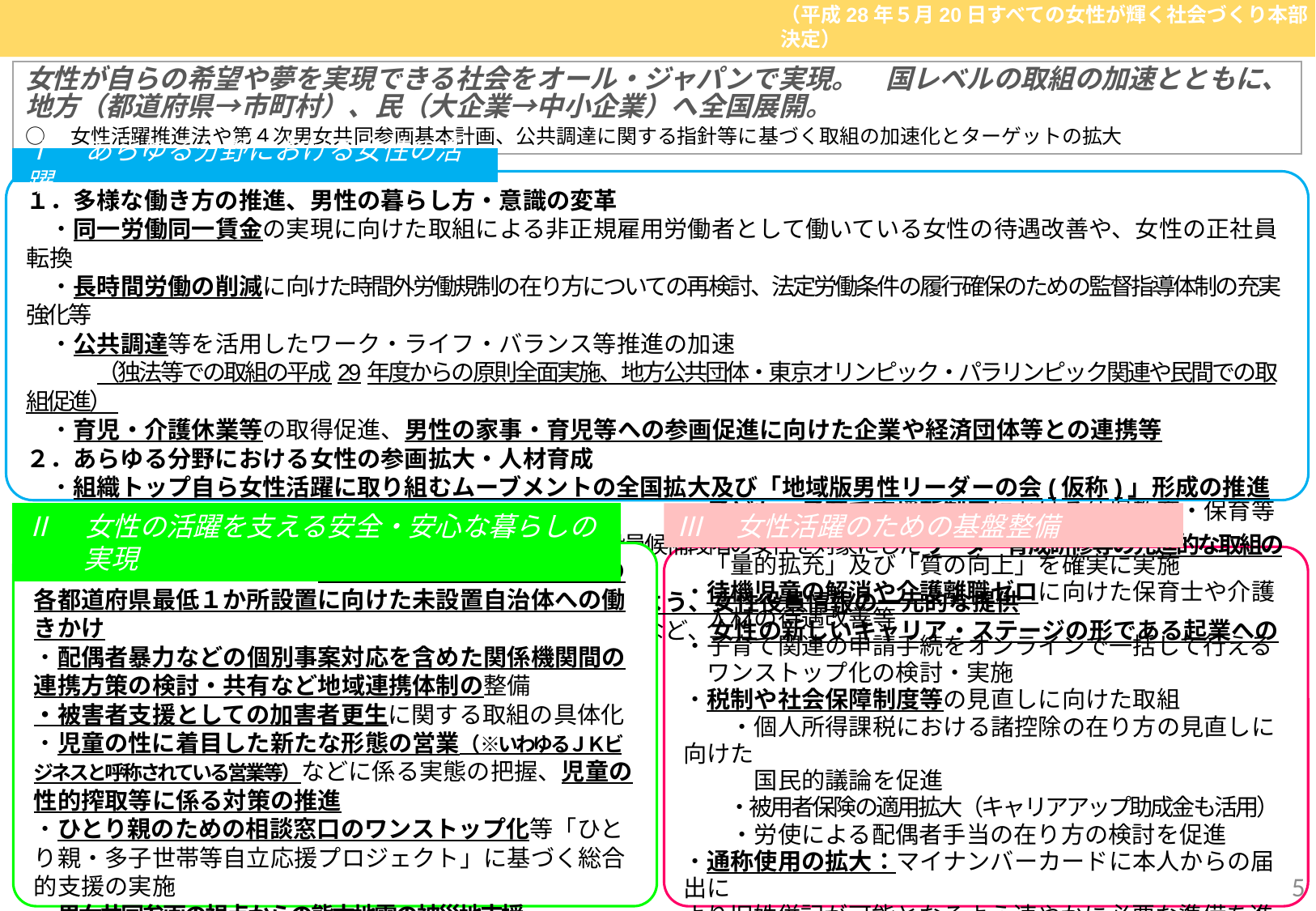

女性活躍加速のための重点方針2016
（平成28年５月20日すべての女性が輝く社会づくり本部決定）
女性が自らの希望や夢を実現できる社会をオール・ジャパンで実現。　国レベルの取組の加速とともに、地方（都道府県→市町村）、民（大企業→中小企業）へ全国展開。
○　女性活躍推進法や第４次男女共同参画基本計画、公共調達に関する指針等に基づく取組の加速化とターゲットの拡大
Ⅰ　あらゆる分野における女性の活躍
１．多様な働き方の推進、男性の暮らし方・意識の変革
　・同一労働同一賃金の実現に向けた取組による非正規雇用労働者として働いている女性の待遇改善や、女性の正社員転換
　・長時間労働の削減に向けた時間外労働規制の在り方についての再検討、法定労働条件の履行確保のための監督指導体制の充実強化等
　・公共調達等を活用したワーク・ライフ・バランス等推進の加速
　　　（独法等での取組の平成29年度からの原則全面実施、地方公共団体・東京オリンピック・パラリンピック関連や民間での取組促進）
　・育児・介護休業等の取得促進、男性の家事・育児等への参画促進に向けた企業や経済団体等との連携等
２．あらゆる分野における女性の参画拡大・人材育成
　・組織トップ自ら女性活躍に取り組むムーブメントの全国拡大及び「地域版男性リーダーの会(仮称)」形成の推進等連携の促進
　・女性リーダー育成モデルプログラムの作成及び普及や、役員候補段階の女性を対象にしたリーダー育成研修等の先進的な取組の推進
　・女性活躍を推進する企業が資本市場でより評価されるよう、女性役員情報の一元的な提供
　・「女性起業家等支援ネットワーク」を全国に構築するなど、女性の新しいキャリア・ステージの形である起業への支援強化
Ⅲ　女性活躍のための基盤整備
Ⅱ　女性の活躍を支える安全・安心な暮らしの実現
・性犯罪等被害者のためのワンストップ支援センターの各都道府県最低１か所設置に向けた未設置自治体への働きかけ
・配偶者暴力などの個別事案対応を含めた関係機関間の連携方策の検討・共有など地域連携体制の整備
・被害者支援としての加害者更生に関する取組の具体化
・児童の性に着目した新たな形態の営業（※いわゆるＪＫビジネスと呼称されている営業等）などに係る実態の把握、児童の性的搾取等に係る対策の推進
・ひとり親のための相談窓口のワンストップ化等「ひとり親・多子世帯等自立応援プロジェクト」に基づく総合的支援の実施
・男女共同参画の視点からの熊本地震の被災地支援
・女性活躍の基盤である健康について生涯にわたる包括的支援

・子ども・子育て支援新制度における幼児教育・保育等の
　「量的拡充」及び「質の向上」を確実に実施
・待機児童の解消や介護離職ゼロに向けた保育士や介護
　人材の待遇改善等
・子育て関連の申請手続をオンラインで一括して行える
　ワンストップ化の検討・実施
・税制や社会保障制度等の見直しに向けた取組
　　・個人所得課税における諸控除の在り方の見直しに向けた
　　　国民的議論を促進
　　・被用者保険の適用拡大（キャリアアップ助成金も活用）
　　・労使による配偶者手当の在り方の検討を促進
・通称使用の拡大：マイナンバーカードに本人からの届出に
より旧姓併記が可能となるよう速やかに必要な準備を進める
5